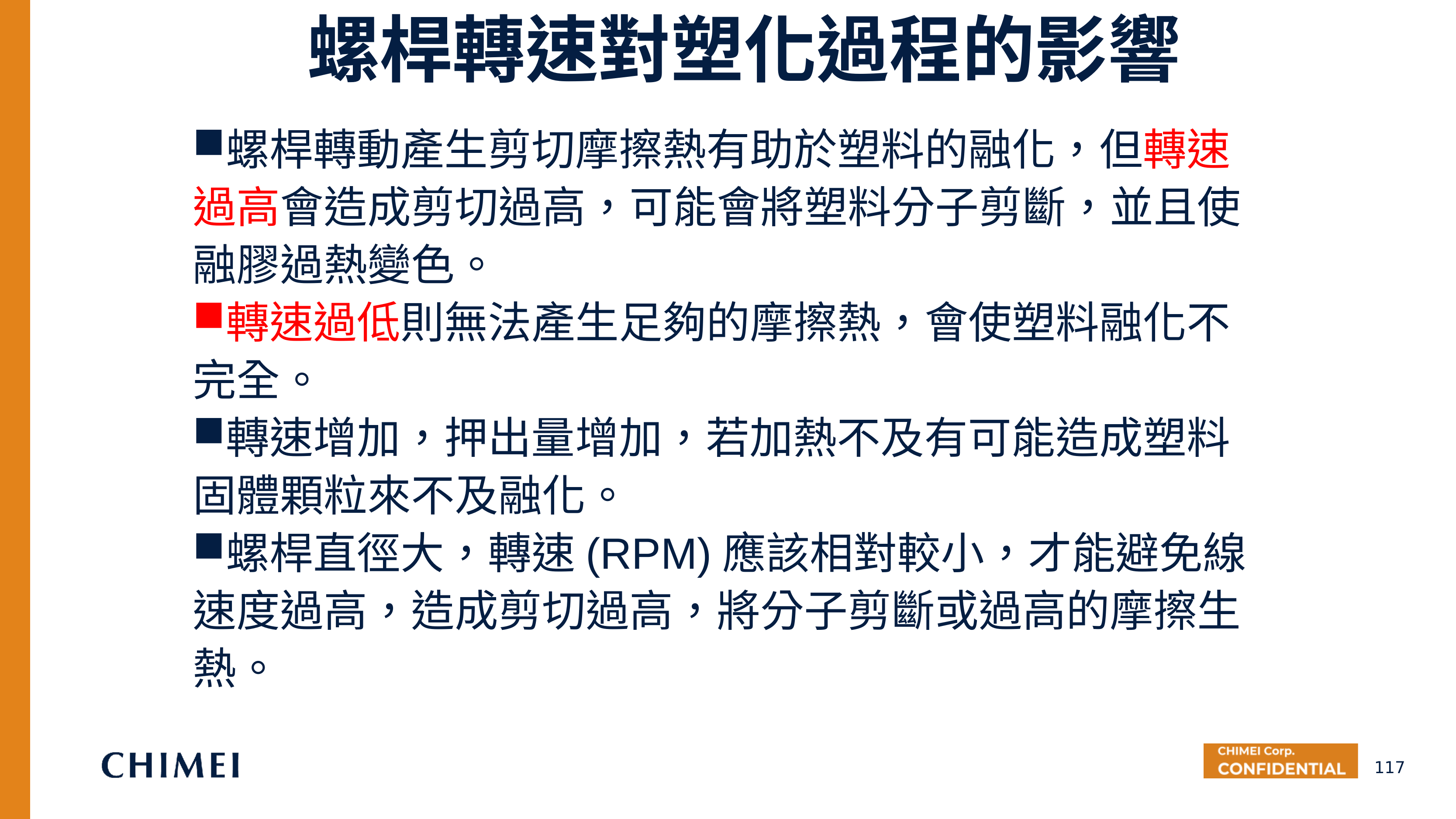

螺桿轉速對塑化過程的影響
螺桿轉動產生剪切摩擦熱有助於塑料的融化，但轉速過高會造成剪切過高，可能會將塑料分子剪斷，並且使融膠過熱變色。
轉速過低則無法產生足夠的摩擦熱，會使塑料融化不完全。
轉速增加，押出量增加，若加熱不及有可能造成塑料固體顆粒來不及融化。
螺桿直徑大，轉速(RPM)應該相對較小，才能避免線速度過高，造成剪切過高，將分子剪斷或過高的摩擦生熱。

117